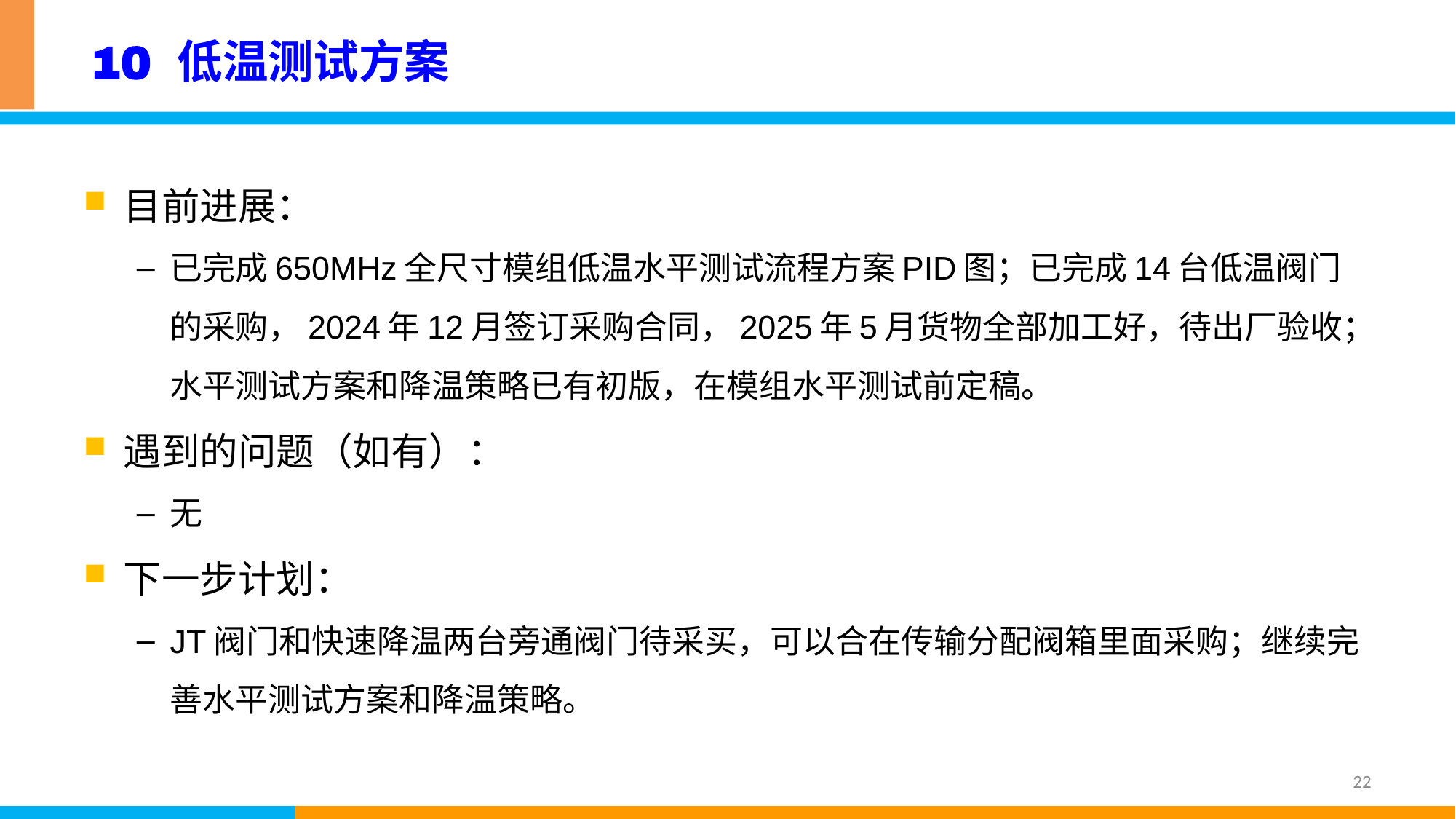

# 10 低温测试方案
目前进展：
已完成650MHz全尺寸模组低温水平测试流程方案PID图；已完成14台低温阀门的采购，2024年12月签订采购合同，2025年5月货物全部加工好，待出厂验收；水平测试方案和降温策略已有初版，在模组水平测试前定稿。
遇到的问题（如有）：
无
下一步计划：
JT阀门和快速降温两台旁通阀门待采买，可以合在传输分配阀箱里面采购；继续完善水平测试方案和降温策略。

22